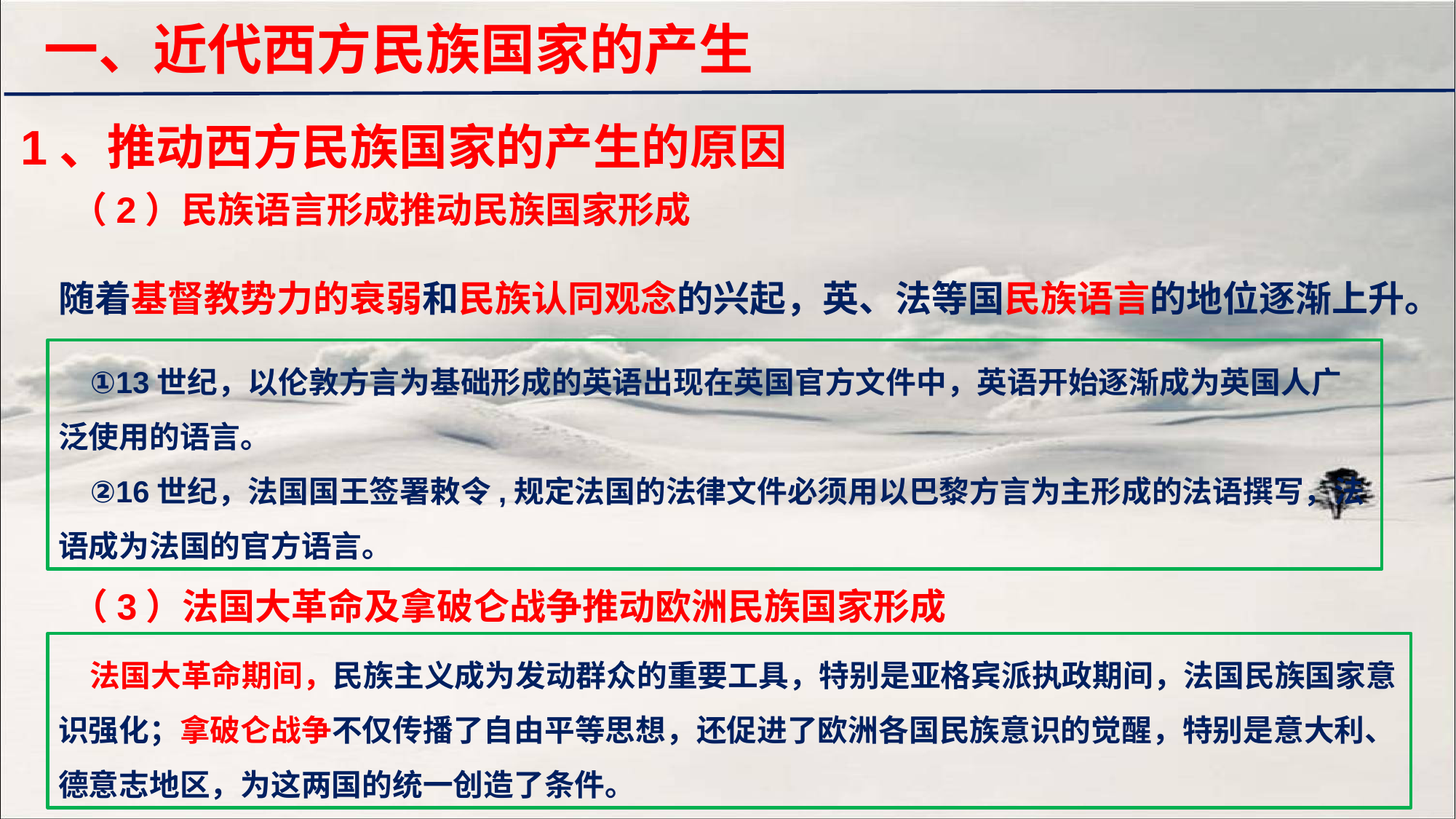

一、近代西方民族国家的产生
1、推动西方民族国家的产生的原因
（2）民族语言形成推动民族国家形成
随着基督教势力的衰弱和民族认同观念的兴起，英、法等国民族语言的地位逐渐上升。
①13世纪，以伦敦方言为基础形成的英语出现在英国官方文件中，英语开始逐渐成为英国人广泛使用的语言。
②16世纪，法国国王签署敕令,规定法国的法律文件必须用以巴黎方言为主形成的法语撰写，法语成为法国的官方语言。
（3）法国大革命及拿破仑战争推动欧洲民族国家形成
法国大革命期间，民族主义成为发动群众的重要工具，特别是亚格宾派执政期间，法国民族国家意识强化；拿破仑战争不仅传播了自由平等思想，还促进了欧洲各国民族意识的觉醒，特别是意大利、德意志地区，为这两国的统一创造了条件。